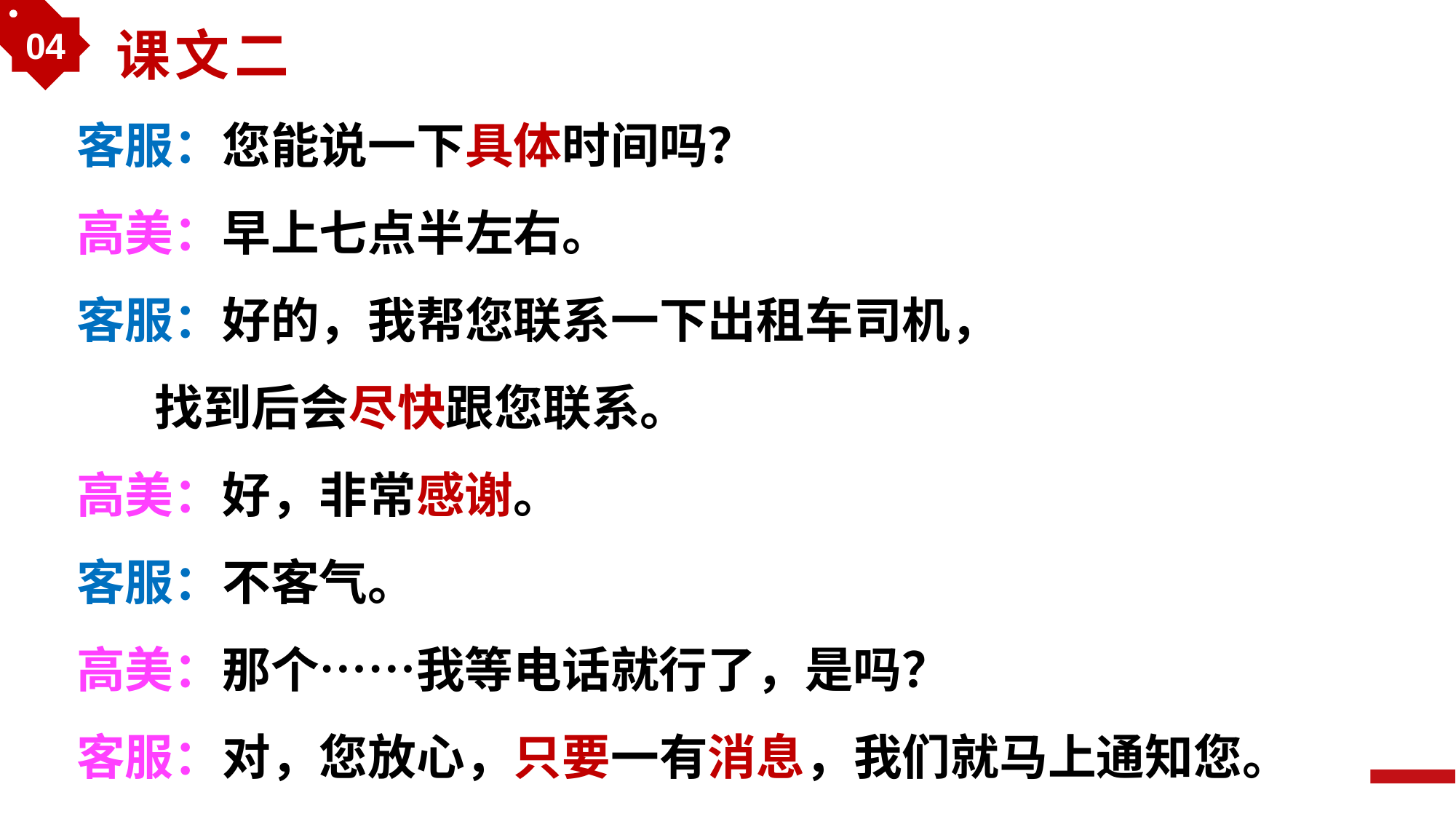

04
课文二
客服：您能说一下具体时间吗？
高美：早上七点半左右。
客服：好的，我帮您联系一下出租车司机，
      找到后会尽快跟您联系。
高美：好，非常感谢。
客服：不客气。
高美：那个……我等电话就行了，是吗？
客服：对，您放心，只要一有消息，我们就马上通知您。